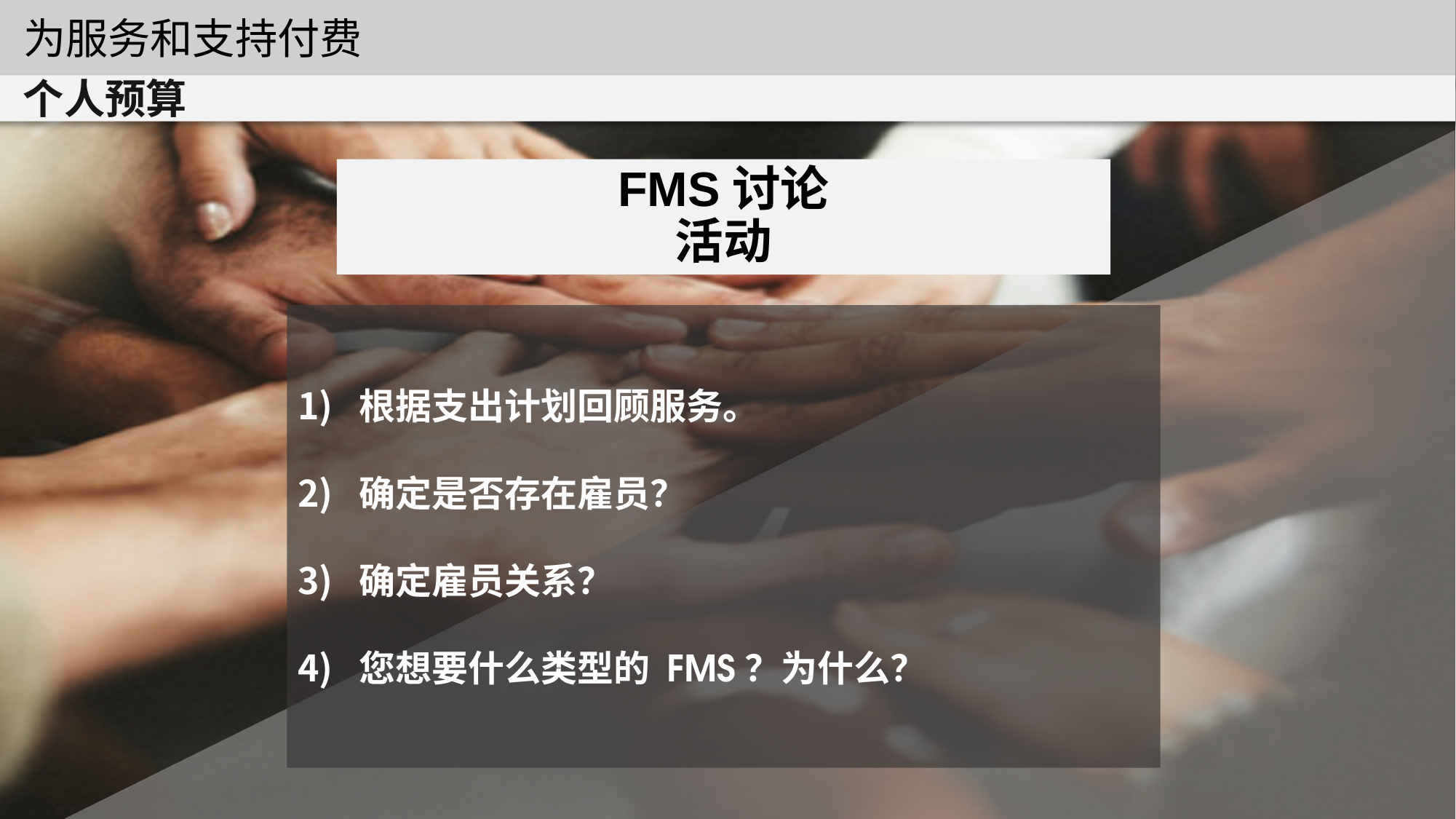

为服务和支持付费
个人预算
FMS讨论
活动
根据支出计划回顾服务。

确定是否存在雇员？

确定雇员关系？

您想要什么类型的 FMS？为什么？